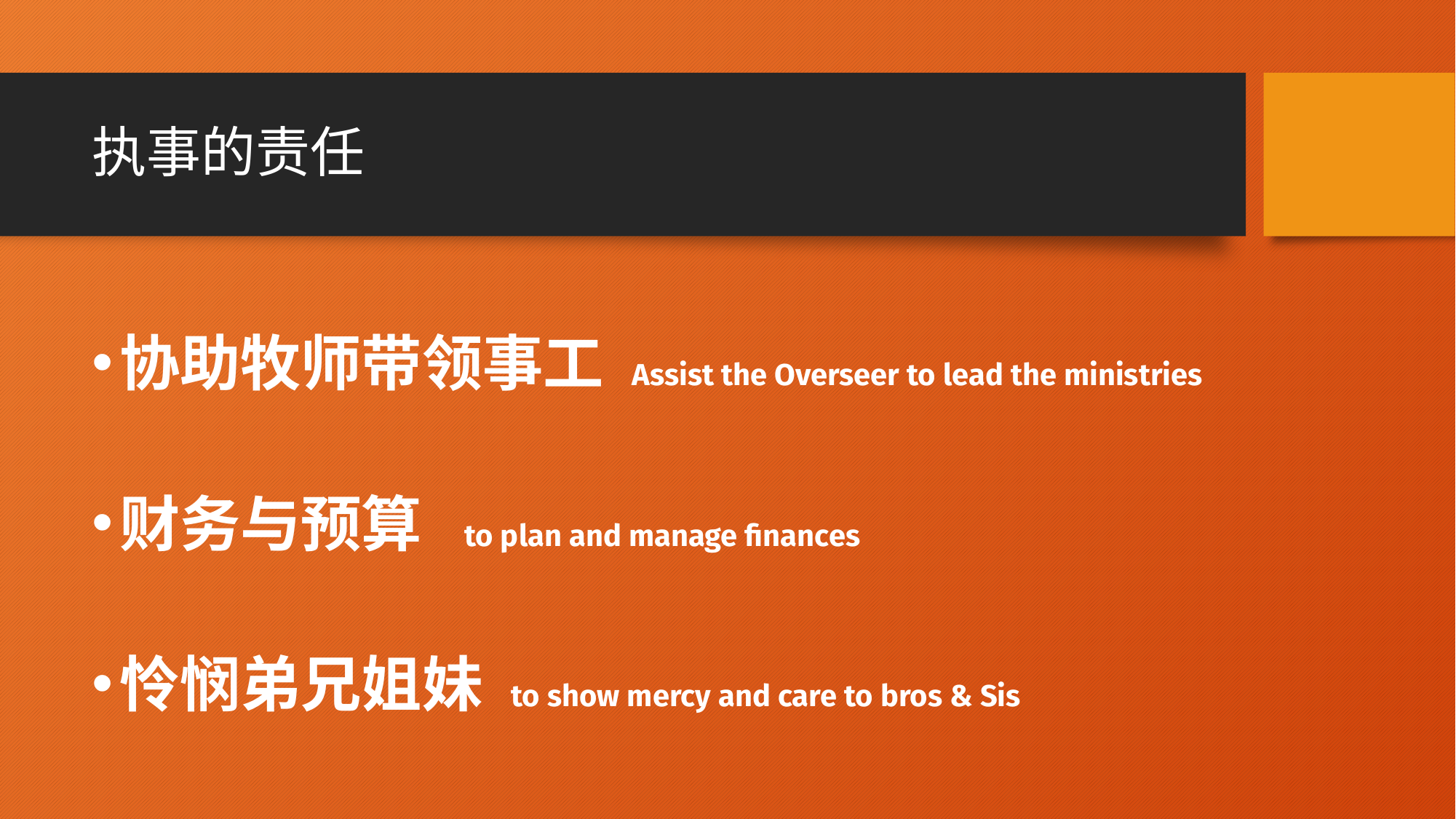

# 执事的责任
协助牧师带领事工 Assist the Overseer to lead the ministries
财务与预算  to plan and manage finances
怜悯弟兄姐妹 to show mercy and care to bros & Sis